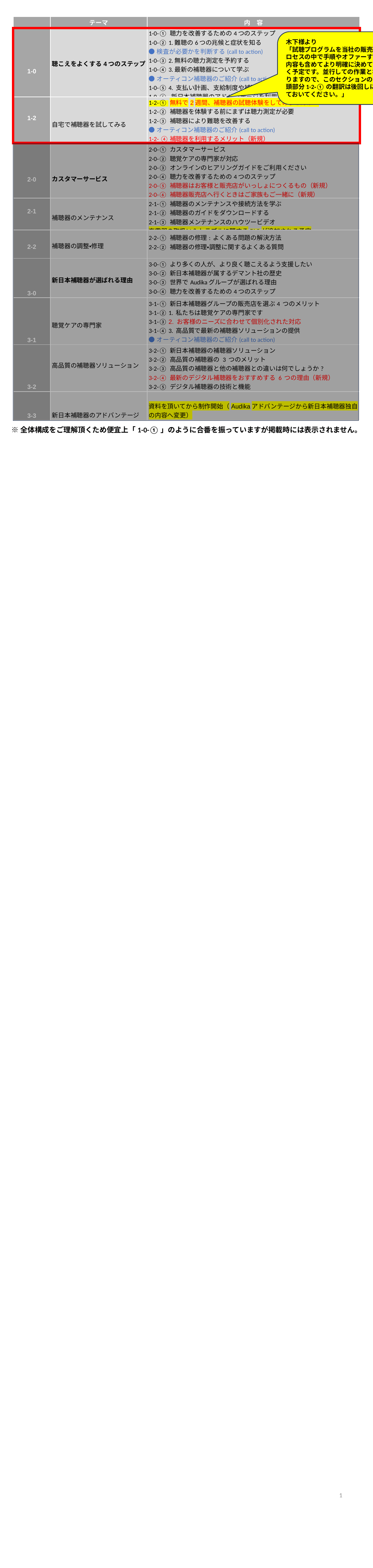

|  | テーマ | 内　容 |
| --- | --- | --- |
| 1-0 | 聴こえをよくする4つのステップ | 1-0-① 聴力を改善するための4つのステップ 1-0-② 1.難聴の6つの兆候と症状を知る ●検査が必要かを判断する(call to action) 1-0-③ 2.無料の聴力測定を予約する 1-0-④ 3.最新の補聴器について学ぶ  ●オーティコン補聴器のご紹介(call to action) 1-0-⑤ 4. 支払い計画、支給制度や補助金について学ぶ 1-0-⑥ 新日本補聴器のアドバンテージを利用する 1-0-⑦ 医師や聴覚の専門家からアドバイスを受けてください（新規） |
| 1-2 | 自宅で補聴器を試してみる | 1-2-① 無料で2週間、補聴器の試聴体験をしてみませんか？ 1-2-② 補聴器を体験する前にまずは聴力測定が必要 1-2-③ 補聴器により難聴を改善する ●オーティコン補聴器のご紹介(call to action) 1-2- ④補聴器を利用するメリット（新規） 1-2- ⑤補聴器に慣れるためのヒント（新規） |
| 2-0 | カスタマーサービス | 2-0-① カスタマーサービス 2-0-② 聴覚ケアの専門家が対応 2-0-③ オンラインのヒアリングガイドをご利用ください 2-0-④ 聴力を改善するための4つのステップ 2-0-⑤ 補聴器はお客様と販売店がいっしょにつくるもの（新規） 2-0-⑥ 補聴器販売店へ行くときはご家族もご一緒に（新規） 2-0-⑦ 新日本補聴器グループの販売店は全国80店舗のネットワーク（新規） |
| 2-1 | 補聴器のメンテナンス | 2-1-① 補聴器のメンテナンスや接続方法を学ぶ 2-1-② 補聴器のガイドをダウンロードする 2-1-③ 補聴器メンテナンスのハウツービデオ 充電器の取扱い＆トラブルに関するFAQが追加される予定 |
| 2-2 | 補聴器の調整・修理 | 2-2-① 補聴器の修理: よくある問題の解決方法 2-2-② 補聴器の修理・調整に関するよくある質問 |
| 3-0 | 新日本補聴器が選ばれる理由 | 3-0-① より多くの人が、より良く聴こえるよう支援したい 3-0-② 新日本補聴器が属するデマント社の歴史 3-0-③ 世界でAudikaグループが選ばれる理由 3-0-④ 聴力を改善するための4つのステップ 3-0-⑤ 世界に広がる補聴器ケア専門家のネットワーク |
| 3-1 | 聴覚ケアの専門家 | 3-1-① 新日本補聴器グループの販売店を選ぶ4 つのメリット 3-1-② 1. 私たちは聴覚ケアの専門家です  3-1-③ 2. お客様のニーズに合わせて個別化された対応 3-1-④ 3. 高品質で最新の補聴器ソリューションの提供 ●オーティコン補聴器のご紹介(call to action) 3-1-⑤ 4. 無料のアフターサービス |
| 3-2 | 高品質の補聴器ソリューション | 3-2-① 新日本補聴器の補聴器ソリューション 3-2-② 高品質の補聴器の 3 つのメリット 3-2-③ 高品質の補聴器と他の補聴器との違いは何でしょうか?  3-2-④ 最新のデジタル補聴器をおすすめする 6 つの理由（新規） 3-2-⑤ デジタル補聴器の技術と機能 3-2-⑥ 補聴器による耳鳴りへの対処（新規） |
| 3-3 | 新日本補聴器のアドバンテージ | 資料を頂いてから制作開始（Audikaアドバンテージから新日本補聴器独自の内容へ変更） |
コンテンツ一覧

木下様より
「試聴プログラムを当社の販売プロセスの中で手順やオファーする内容も含めてより明確に決めていく予定です。並行しての作業となりますので、このセクションの冒頭部分1-2‐①の翻訳は後回しにしておいてください。」

※全体構成をご理解頂くため便宜上「1-0-①」のように合番を振っていますが掲載時には表示されません。
1